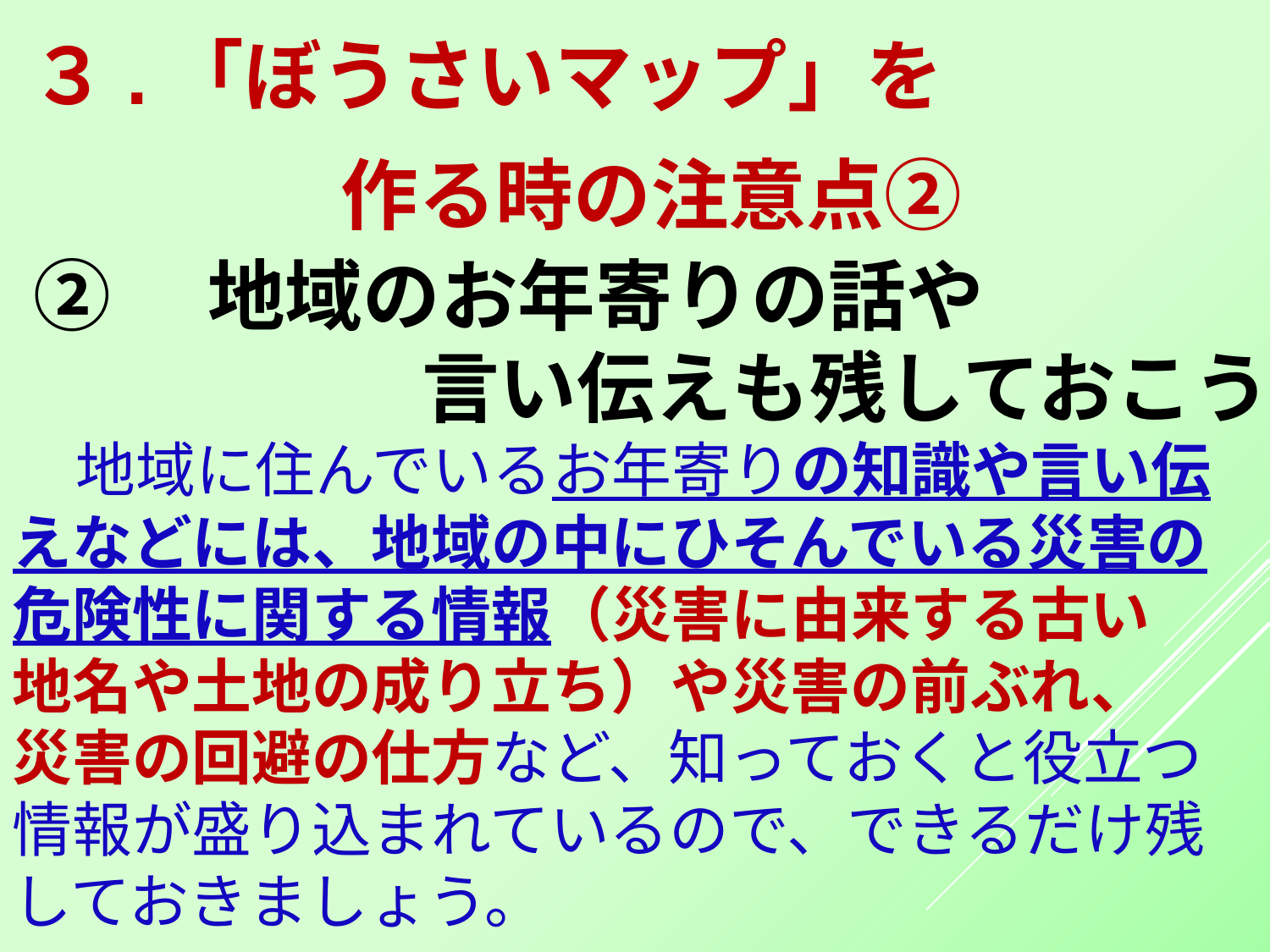

３.「ぼうさいマップ」を
　　　　作る時の注意点②
②　地域のお年寄りの話や
　　　　　言い伝えも残しておこう
　地域に住んでいるお年寄りの知識や言い伝えなどには、地域の中にひそんでいる災害の危険性に関する情報（災害に由来する古い
地名や土地の成り立ち）や災害の前ぶれ、
災害の回避の仕方など、知っておくと役立つ情報が盛り込まれているので、できるだけ残しておきましょう。